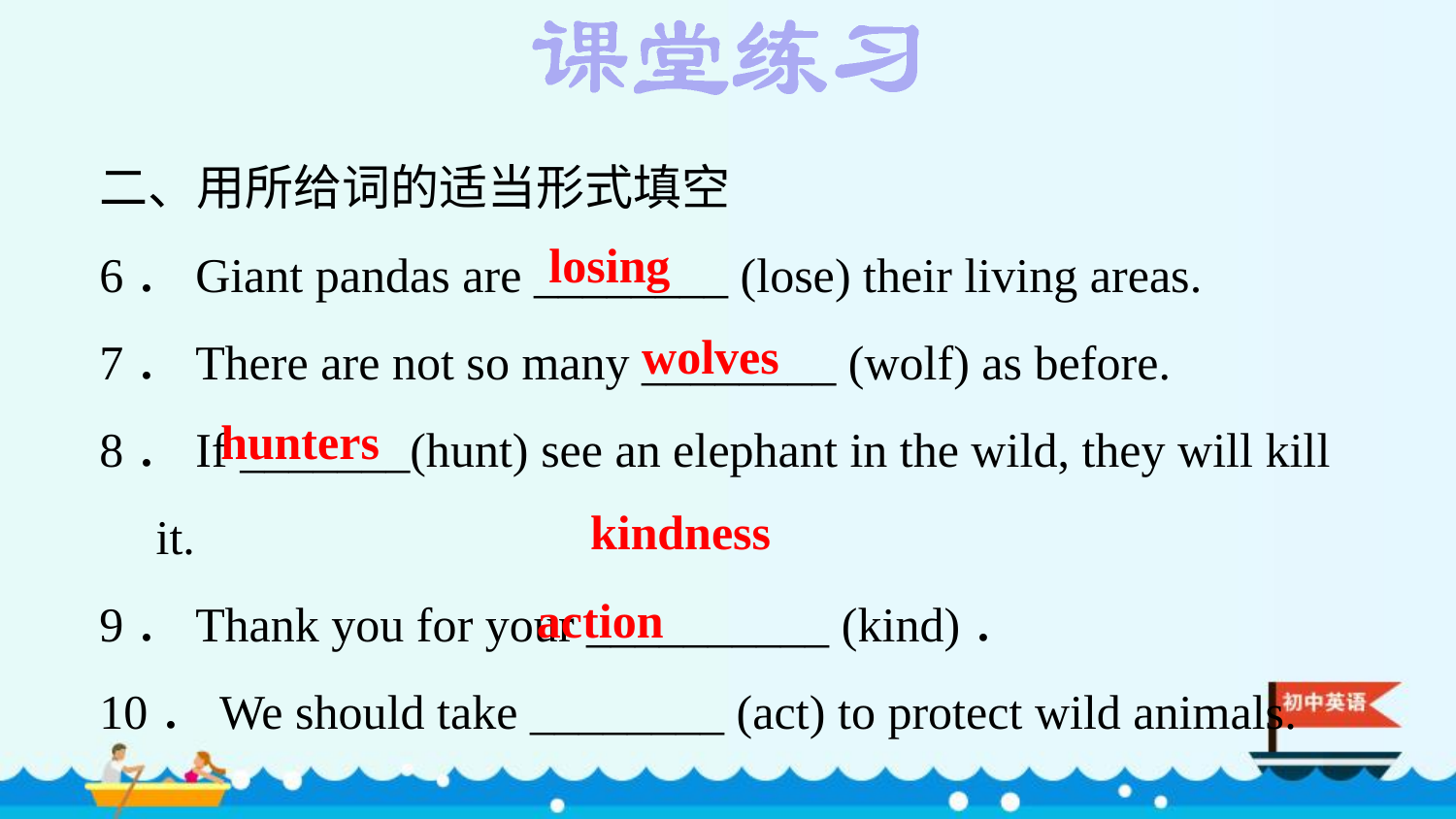

二、用所给词的适当形式填空
6．Giant pandas are ________ (lose) their living areas.
7．There are not so many ________ (wolf) as before.
8．If _______(hunt) see an elephant in the wild, they will kill it.
9．Thank you for your __________ (kind)．
10．We should take ________ (act) to protect wild animals.
losing
wolves
hunters
kindness
action